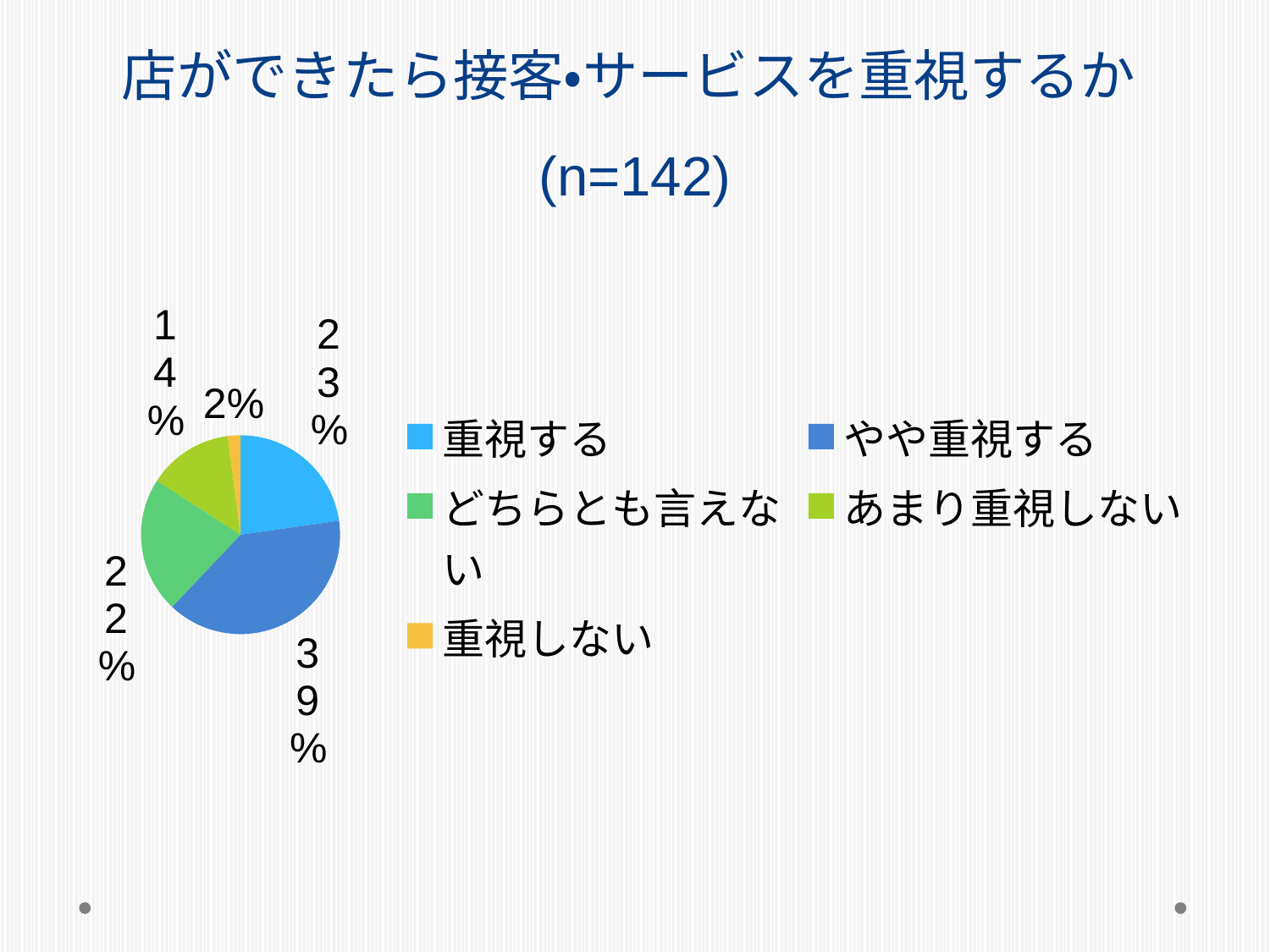

# 店ができたら接客・サービスを重視するか(n=142)

### Chart

| Category | 接客・サービス |
|---|---|
| 重視する | 33.0 |
| やや重視する | 57.0 |
| どちらとも言えない | 32.0 |
| あまり重視しない | 20.0 |
| 重視しない | 3.0 |